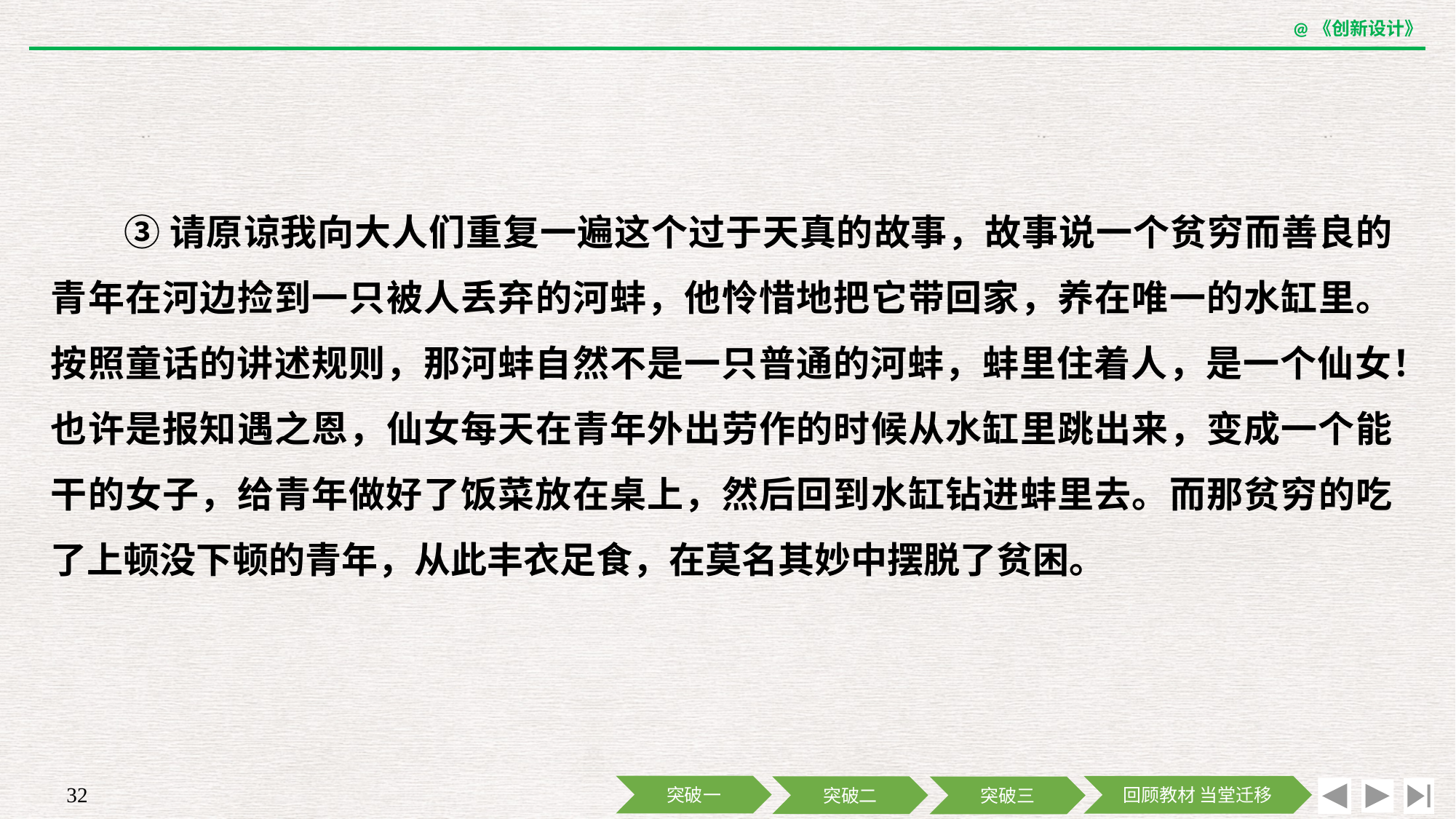

③请原谅我向大人们重复一遍这个过于天真的故事，故事说一个贫穷而善良的青年在河边捡到一只被人丢弃的河蚌，他怜惜地把它带回家，养在唯一的水缸里。按照童话的讲述规则，那河蚌自然不是一只普通的河蚌，蚌里住着人，是一个仙女！也许是报知遇之恩，仙女每天在青年外出劳作的时候从水缸里跳出来，变成一个能干的女子，给青年做好了饭菜放在桌上，然后回到水缸钻进蚌里去。而那贫穷的吃了上顿没下顿的青年，从此丰衣足食，在莫名其妙中摆脱了贫困。